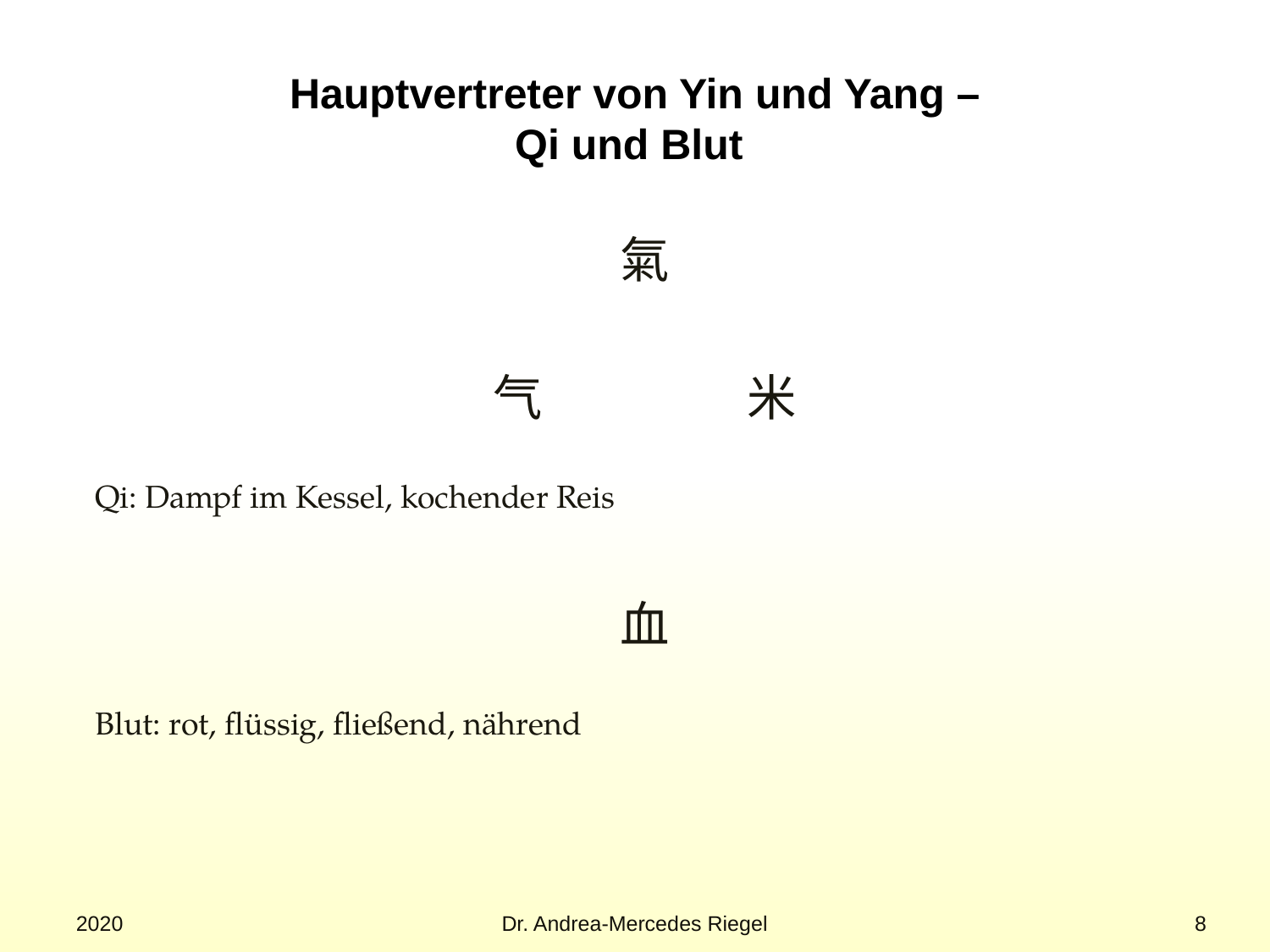

# Hauptvertreter von Yin und Yang – Qi und Blut
氣

气		米

Qi: Dampf im Kessel, kochender Reis

血

Blut: rot, flüssig, fließend, nährend
2020
Dr. Andrea-Mercedes Riegel
8